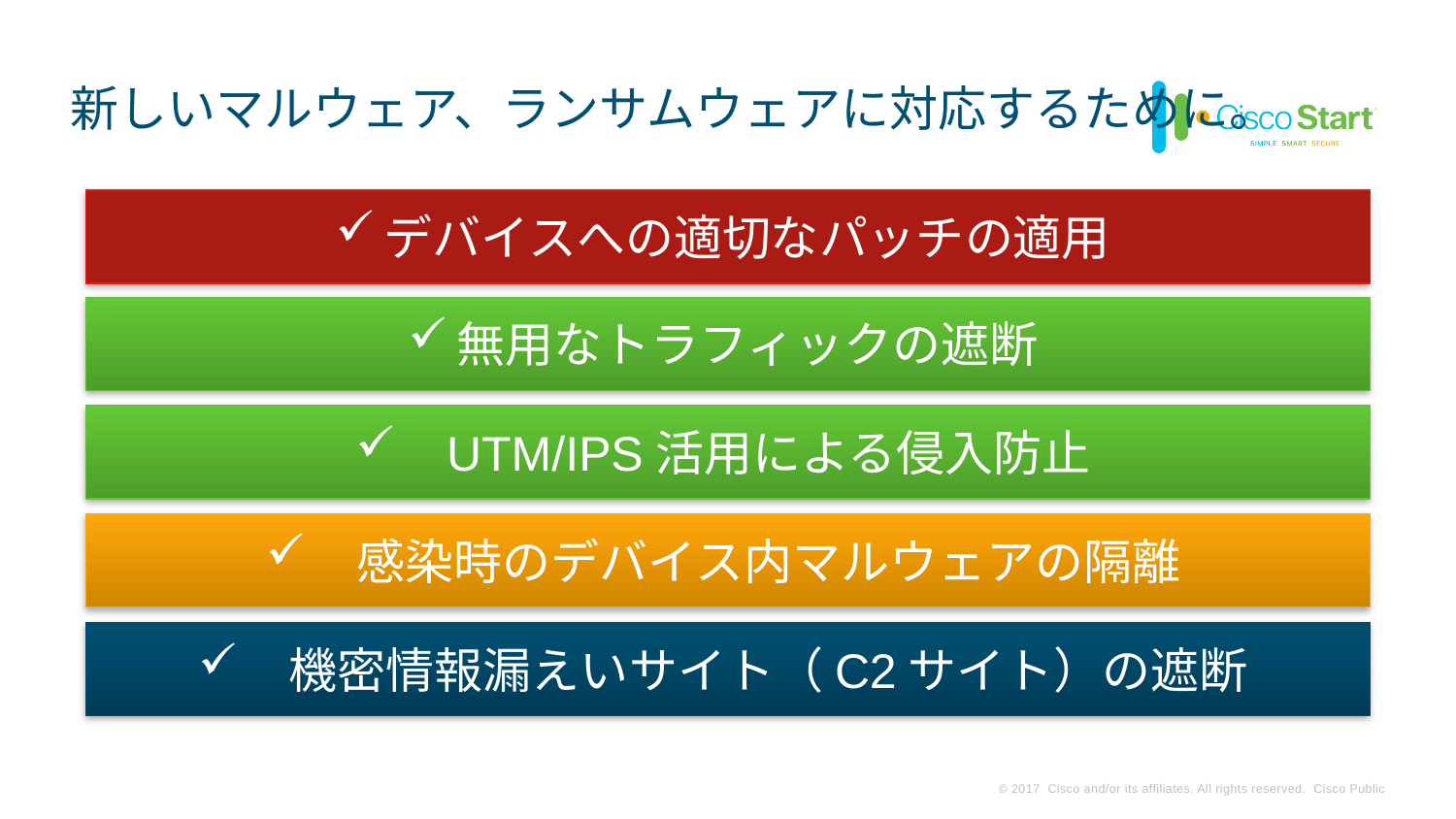

# 新しいマルウェア、ランサムウェアに対応するために。

デバイスへの適切なパッチの適用

無用なトラフィックの遮断

UTM/IPS活用による侵入防止

感染時のデバイス内マルウェアの隔離

機密情報漏えいサイト（C2サイト）の遮断